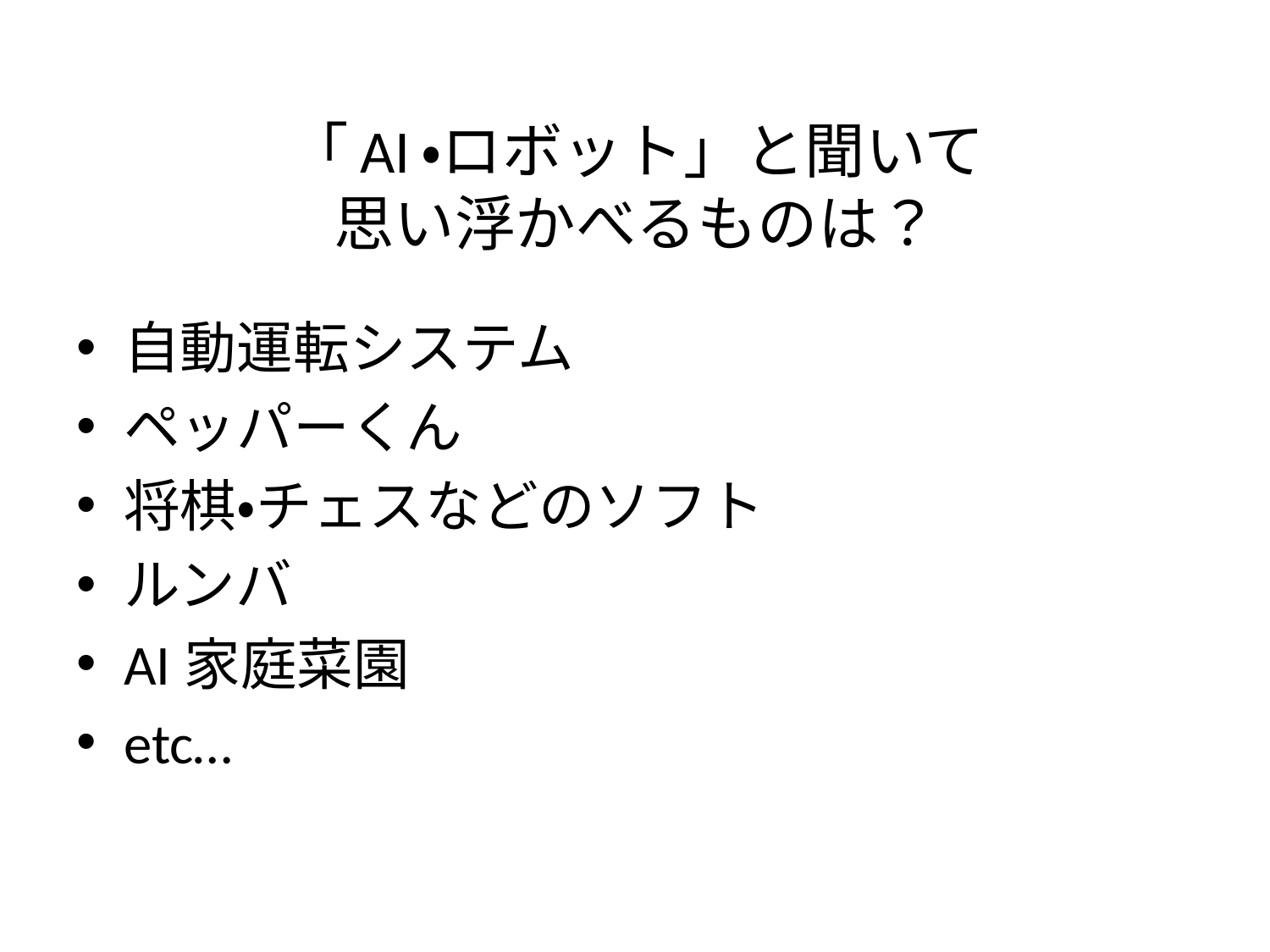

# 「AI・ロボット」と聞いて 思い浮かべるものは？
自動運転システム
ペッパーくん
将棋・チェスなどのソフト
ルンバ
AI家庭菜園
etc…